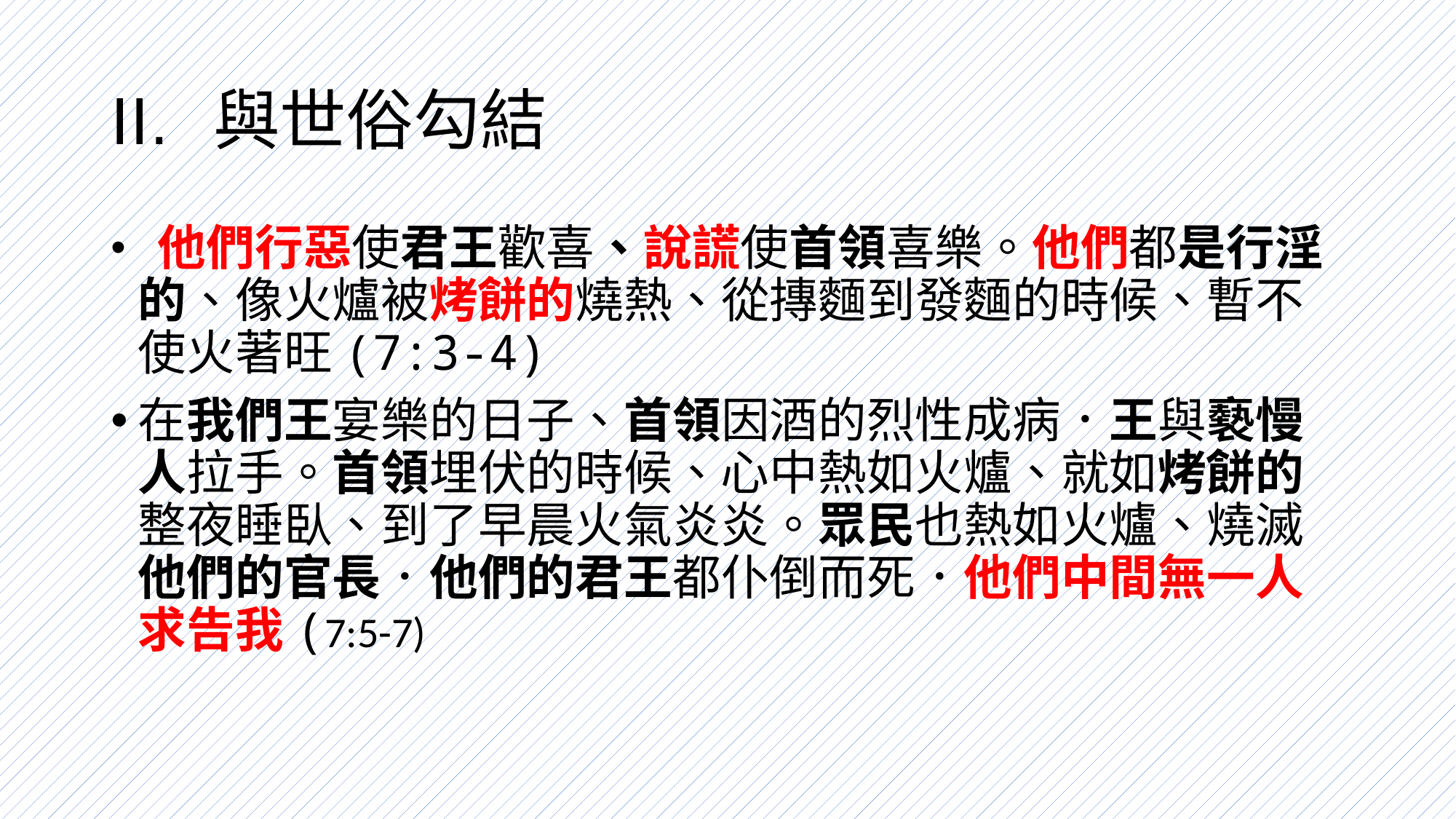

# 與世俗勾結
 他們行惡使君王歡喜、說謊使首領喜樂。他們都是行淫的、像火爐被烤餅的燒熱、從摶麵到發麵的時候、暫不使火著旺(7:3-4)
在我們王宴樂的日子、首領因酒的烈性成病．王與褻慢人拉手。首領埋伏的時候、心中熱如火爐、就如烤餅的整夜睡臥、到了早晨火氣炎炎。眾民也熱如火爐、燒滅他們的官長．他們的君王都仆倒而死．他們中間無一人求告我(7:5-7)